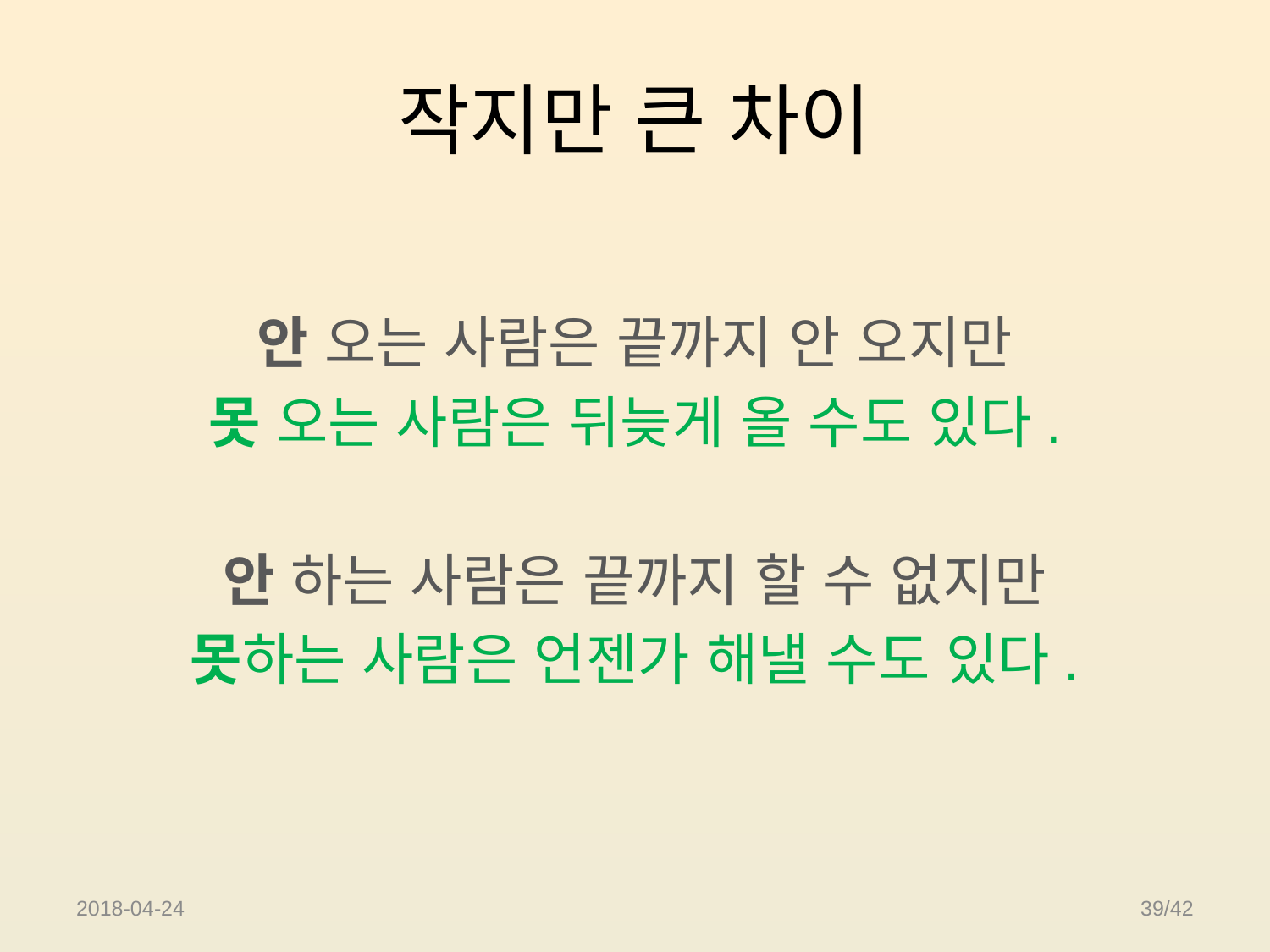

# 작지만 큰 차이

안 오는 사람은 끝까지 안 오지만
못 오는 사람은 뒤늦게 올 수도 있다.

안 하는 사람은 끝까지 할 수 없지만
못하는 사람은 언젠가 해낼 수도 있다.
2018-04-24
39/42